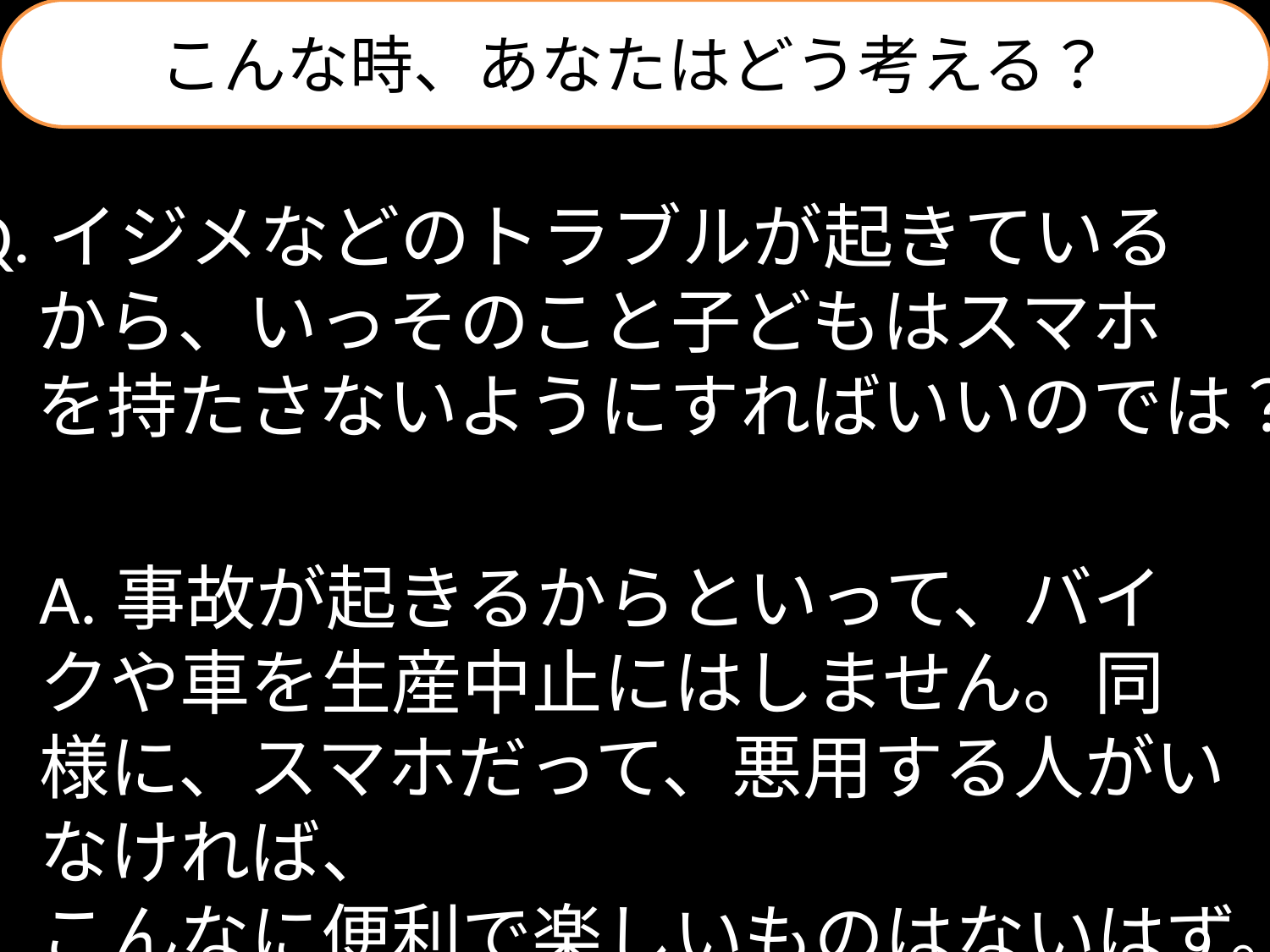

こんな時、あなたはどう考える？
Q.イジメなどのトラブルが起きている
　から、いっそのこと子どもはスマホ
　を持たさないようにすればいいのでは？
A.事故が起きるからといって、バイクや車を生産中止にはしません。同様に、スマホだって、悪用する人がいなければ、
こんなに便利で楽しいものはないはず。